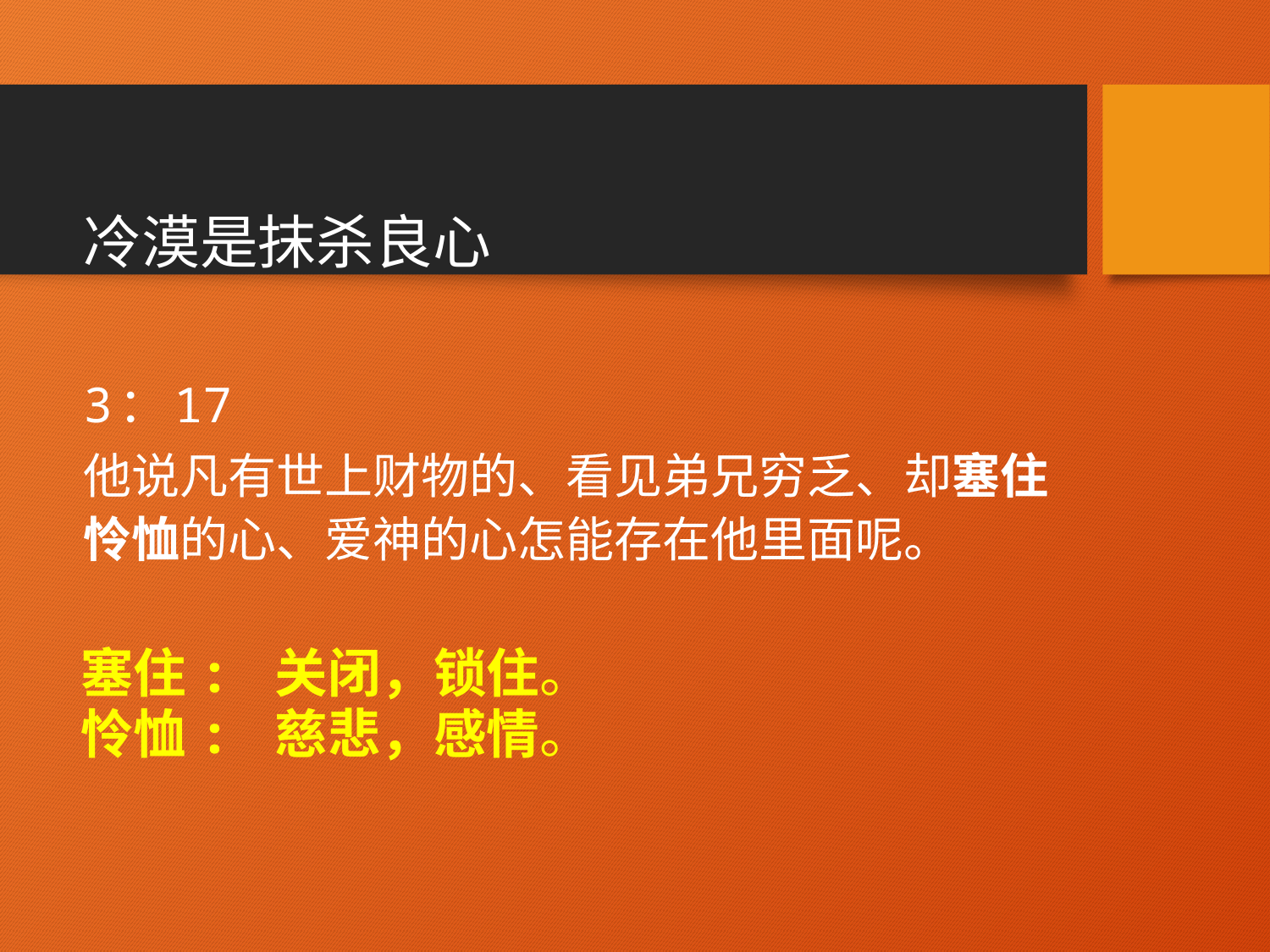

# 冷漠是抹杀良心
3：17
他说凡有世上财物的、看见弟兄穷乏、却塞住怜恤的心、爱神的心怎能存在他里面呢。

塞住: 关闭，锁住。
怜恤: 慈悲，感情。